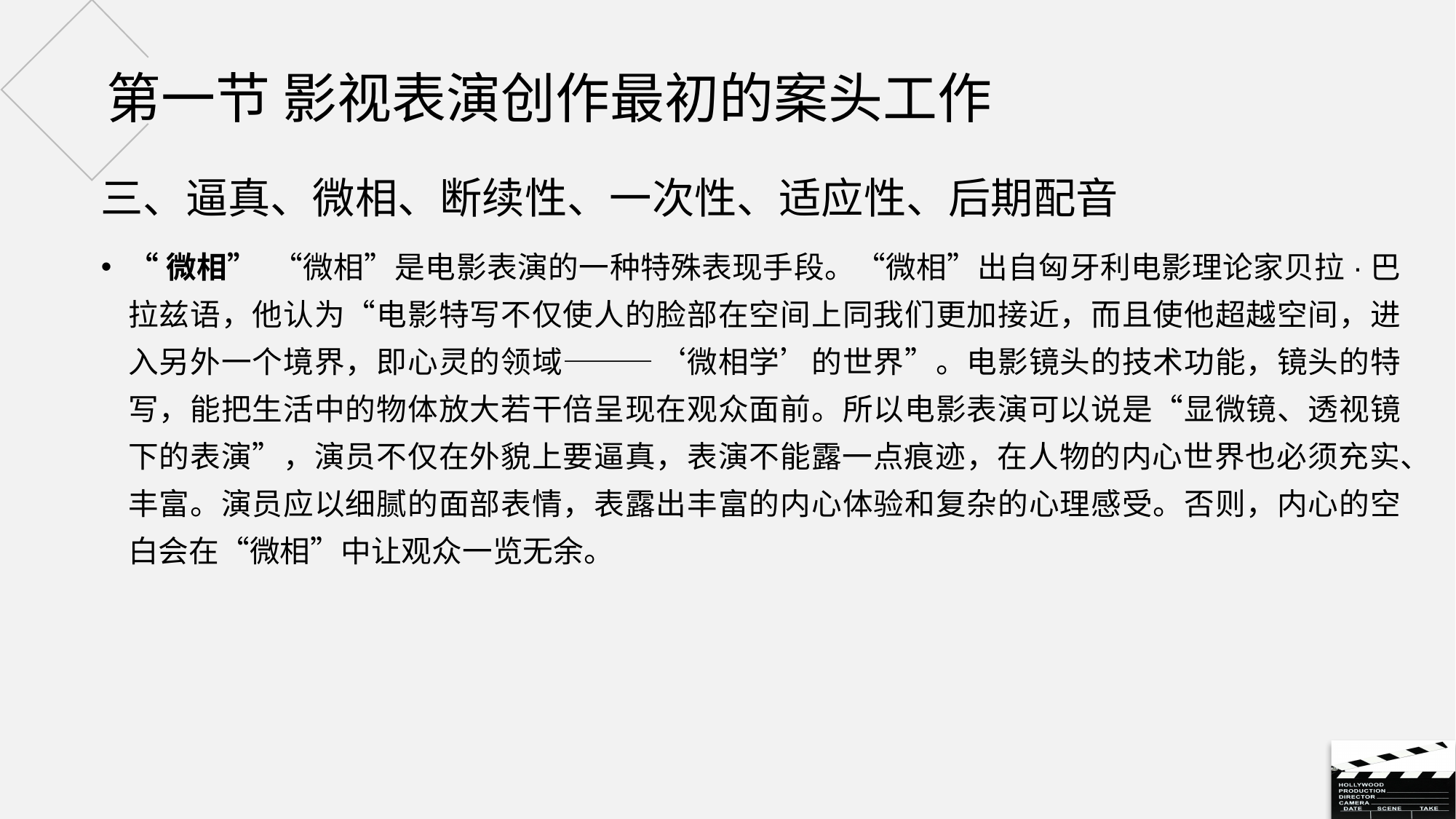

# 第一节 影视表演创作最初的案头工作
三、逼真、微相、断续性、一次性、适应性、后期配音
“微相”  “微相”是电影表演的一种特殊表现手段。“微相”出自匈牙利电影理论家贝拉·巴拉兹语，他认为“电影特写不仅使人的脸部在空间上同我们更加接近，而且使他超越空间，进入另外一个境界，即心灵的领域———‘微相学’的世界”。电影镜头的技术功能，镜头的特写，能把生活中的物体放大若干倍呈现在观众面前。所以电影表演可以说是“显微镜、透视镜下的表演”，演员不仅在外貌上要逼真，表演不能露一点痕迹，在人物的内心世界也必须充实、丰富。演员应以细腻的面部表情，表露出丰富的内心体验和复杂的心理感受。否则，内心的空白会在“微相”中让观众一览无余。